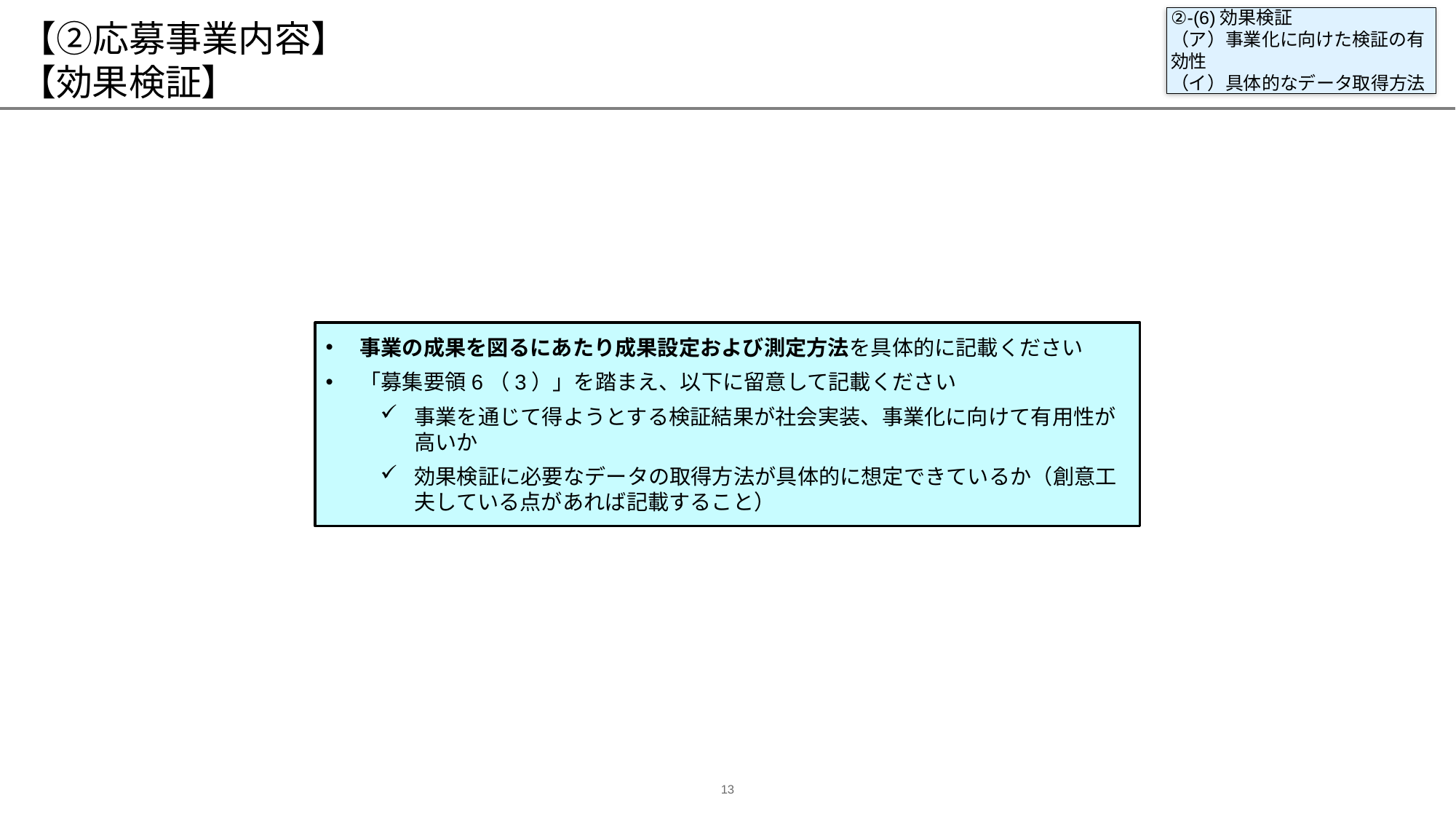

# 【②応募事業内容】 【効果検証】
②‐(6)効果検証
（ア）事業化に向けた検証の有効性
（イ）具体的なデータ取得方法

事業の成果を図るにあたり成果設定および測定方法を具体的に記載ください
「募集要領6（3）」を踏まえ、以下に留意して記載ください
事業を通じて得ようとする検証結果が社会実装、事業化に向けて有用性が高いか
効果検証に必要なデータの取得方法が具体的に想定できているか（創意工夫している点があれば記載すること）